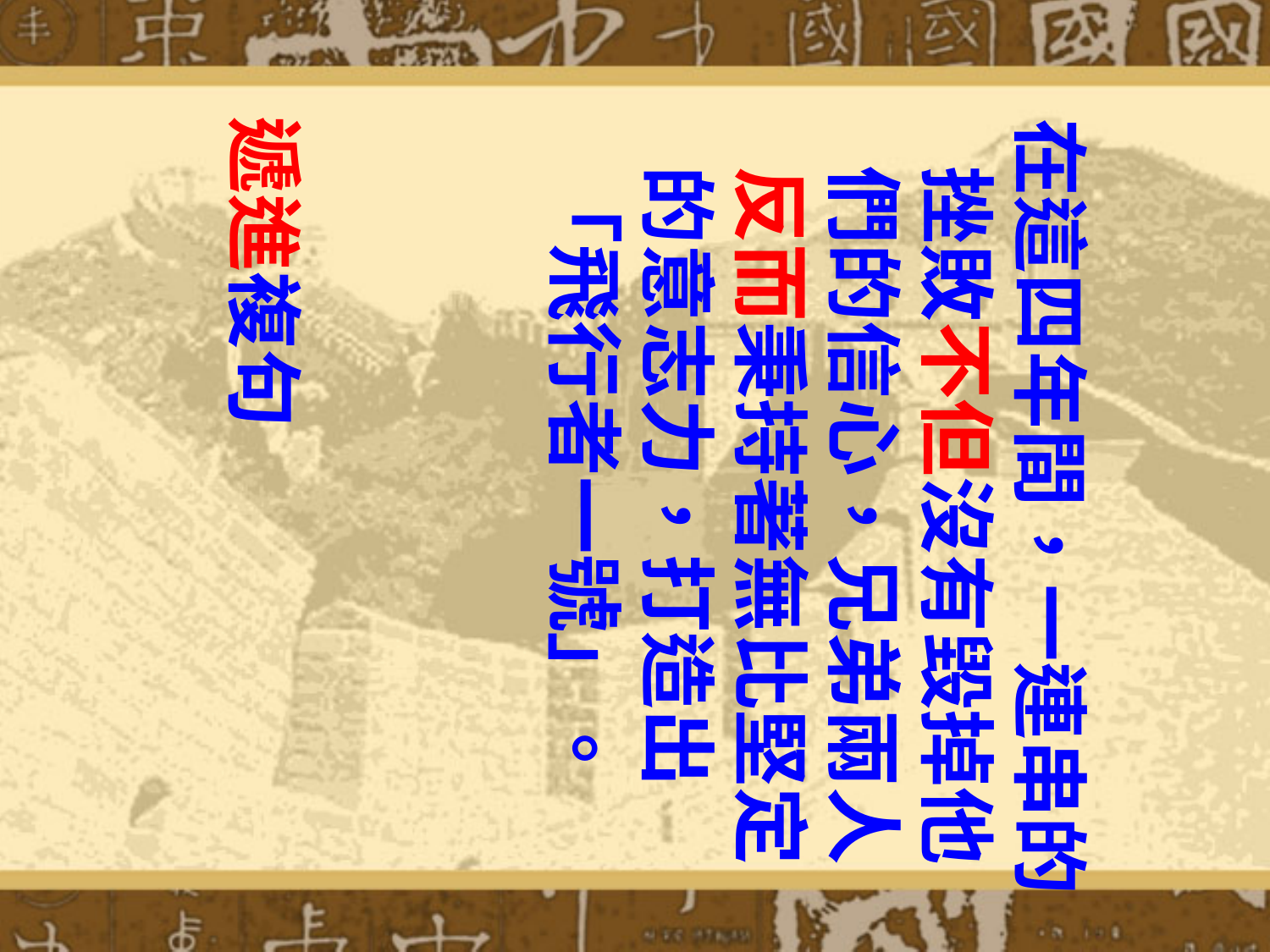

遞進複句
在這四年間，一連串的挫敗不但沒有毀掉他們的信心，兄弟兩人反而秉持著無比堅定的意志力，打造出「飛行者一號」。